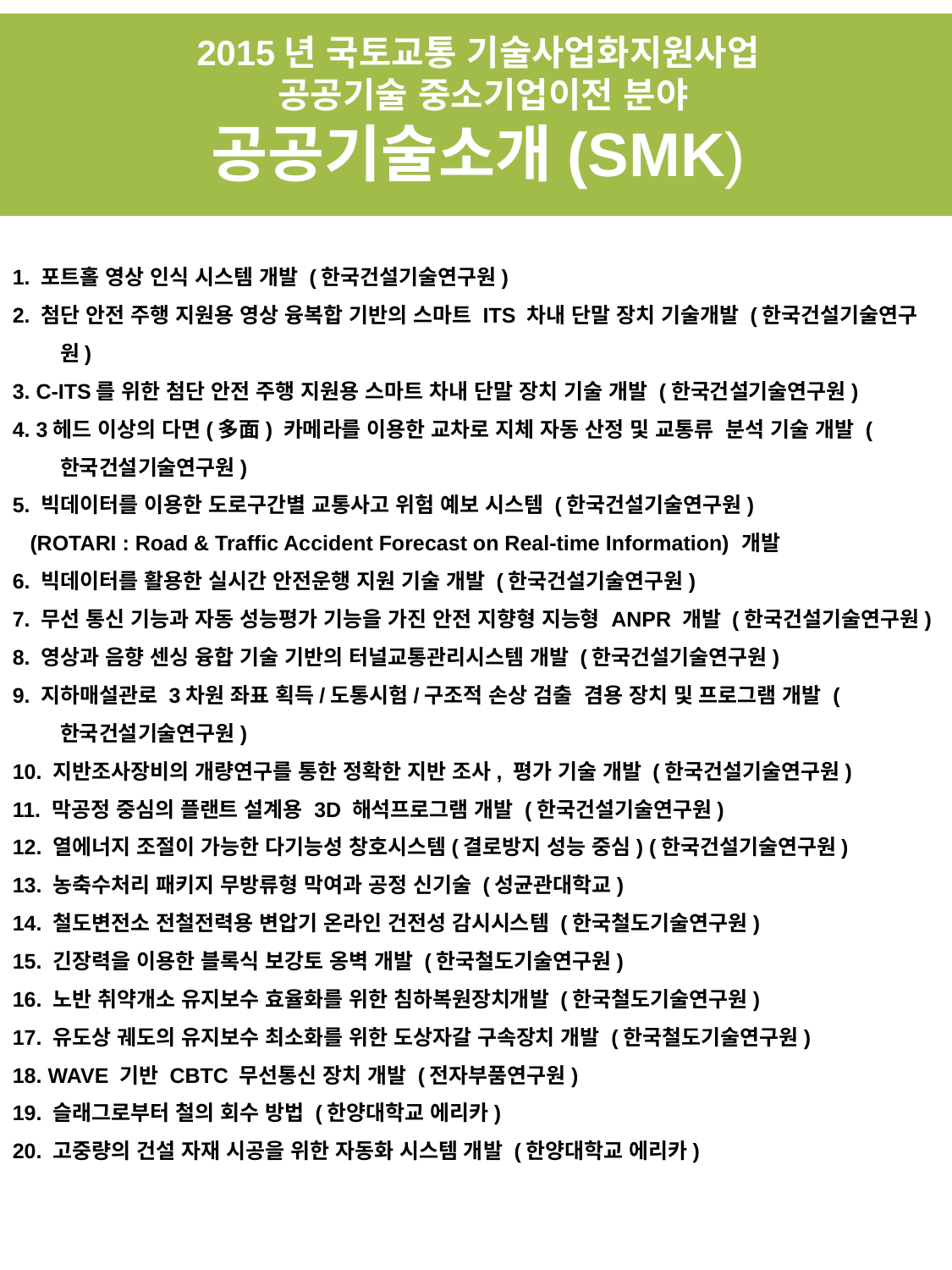

# 2015년 국토교통 기술사업화지원사업 공공기술 중소기업이전 분야 공공기술소개(SMK)
1. 포트홀 영상 인식 시스템 개발 (한국건설기술연구원)
2. 첨단 안전 주행 지원용 영상 융복합 기반의 스마트 ITS 차내 단말 장치 기술개발 (한국건설기술연구원)
3. C-ITS를 위한 첨단 안전 주행 지원용 스마트 차내 단말 장치 기술 개발 (한국건설기술연구원)
4. 3헤드 이상의 다면(多面) 카메라를 이용한 교차로 지체 자동 산정 및 교통류  분석 기술 개발 (한국건설기술연구원)
5. 빅데이터를 이용한 도로구간별 교통사고 위험 예보 시스템 (한국건설기술연구원)
   (ROTARI : Road & Traffic Accident Forecast on Real-time Information) 개발
6. 빅데이터를 활용한 실시간 안전운행 지원 기술 개발 (한국건설기술연구원)
7. 무선 통신 기능과 자동 성능평가 기능을 가진 안전 지향형 지능형 ANPR 개발 (한국건설기술연구원)
8. 영상과 음향 센싱 융합 기술 기반의 터널교통관리시스템 개발 (한국건설기술연구원)
9. 지하매설관로 3차원 좌표 획득/도통시험/구조적 손상 검출  겸용 장치 및 프로그램 개발 (한국건설기술연구원)
10. 지반조사장비의 개량연구를 통한 정확한 지반 조사, 평가 기술 개발 (한국건설기술연구원)
11. 막공정 중심의 플랜트 설계용 3D 해석프로그램 개발 (한국건설기술연구원)
12. 열에너지 조절이 가능한 다기능성 창호시스템(결로방지 성능 중심) (한국건설기술연구원)
13. 농축수처리 패키지 무방류형 막여과 공정 신기술 (성균관대학교)
14. 철도변전소 전철전력용 변압기 온라인 건전성 감시시스템 (한국철도기술연구원)
15. 긴장력을 이용한 블록식 보강토 옹벽 개발 (한국철도기술연구원)
16. 노반 취약개소 유지보수 효율화를 위한 침하복원장치개발 (한국철도기술연구원)
17. 유도상 궤도의 유지보수 최소화를 위한 도상자갈 구속장치 개발 (한국철도기술연구원)
18. WAVE 기반 CBTC 무선통신 장치 개발 (전자부품연구원)
19. 슬래그로부터 철의 회수 방법 (한양대학교 에리카)
20. 고중량의 건설 자재 시공을 위한 자동화 시스템 개발 (한양대학교 에리카)